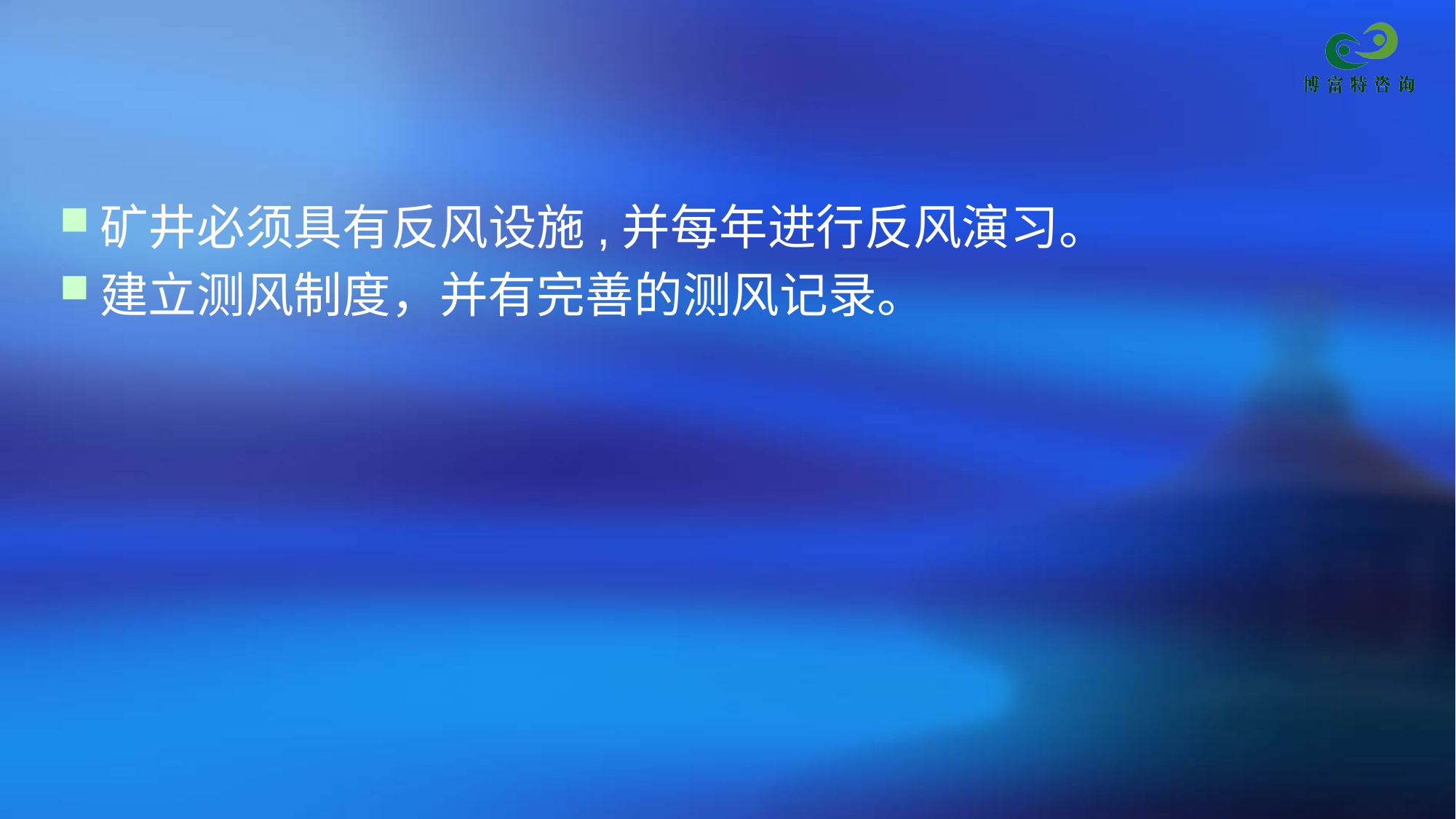

#
矿井必须具有反风设施,并每年进行反风演习。
建立测风制度，并有完善的测风记录。